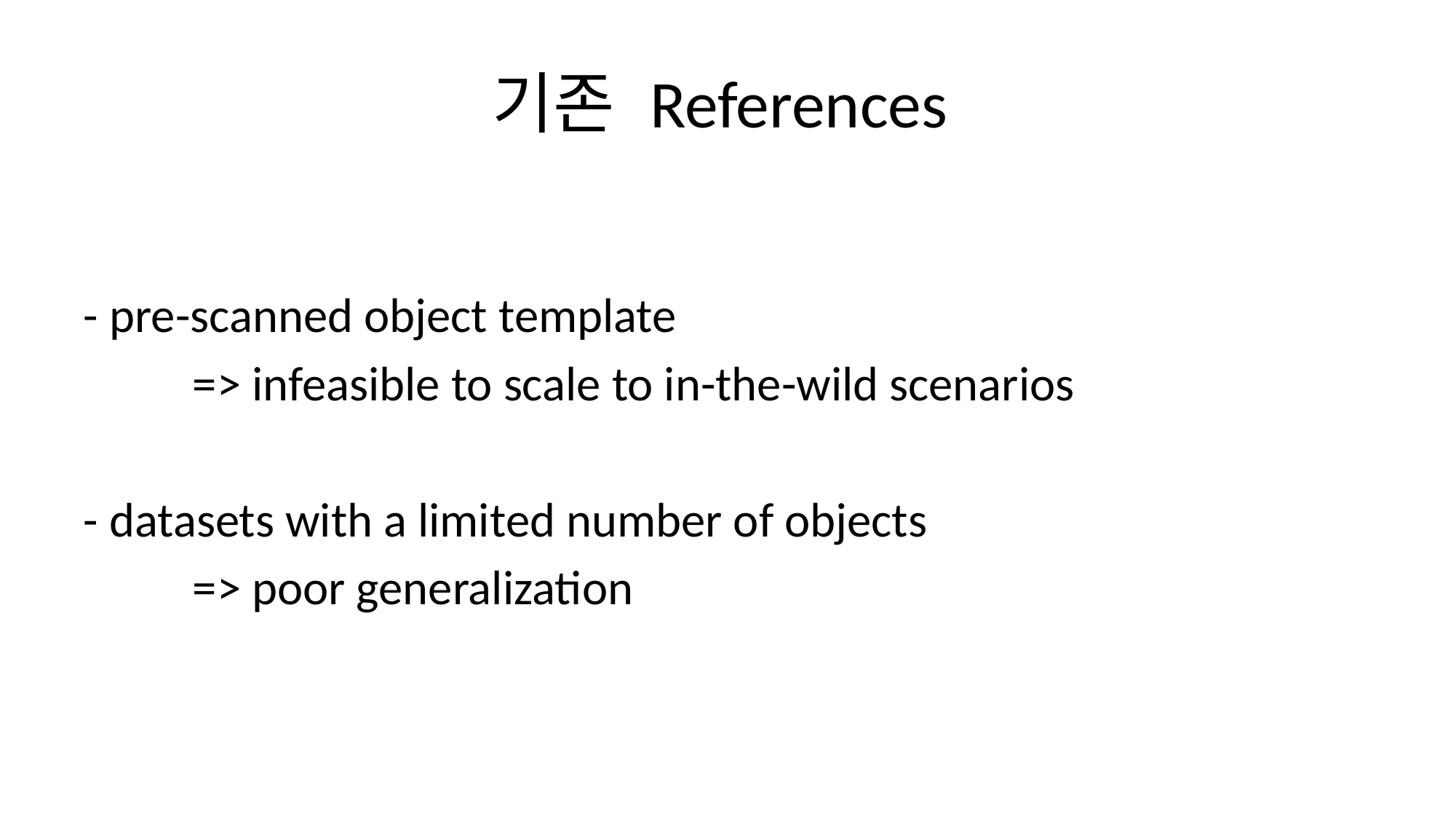

# 기존 References
- pre-scanned object template
	=> infeasible to scale to in-the-wild scenarios

- datasets with a limited number of objects
	=> poor generalization